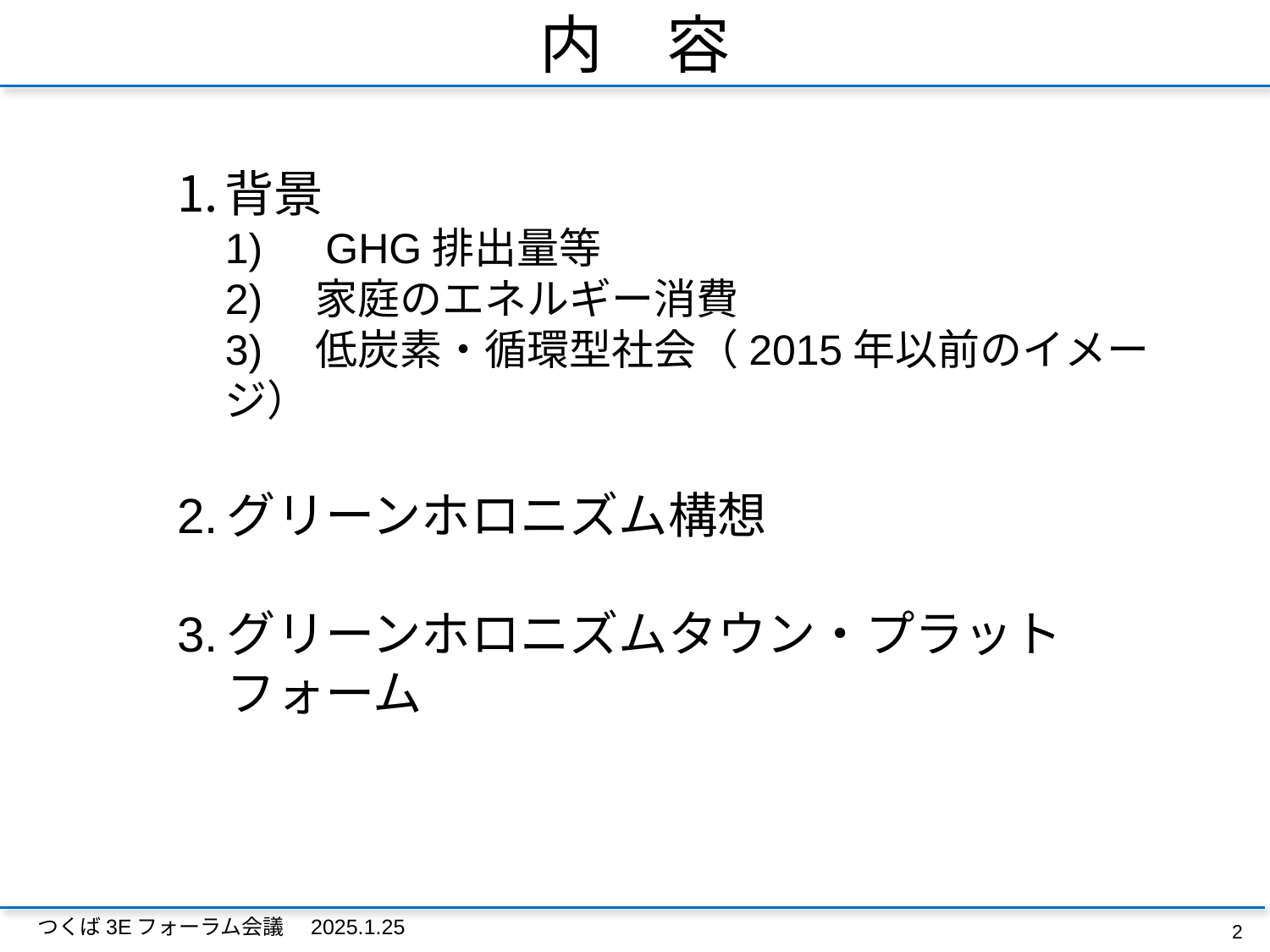

# 内　容
背景
	1)　GHG排出量等
	2)　家庭のエネルギー消費
	3)　低炭素・循環型社会（2015年以前のイメージ）

グリーンホロニズム構想

グリーンホロニズムタウン・プラットフォーム